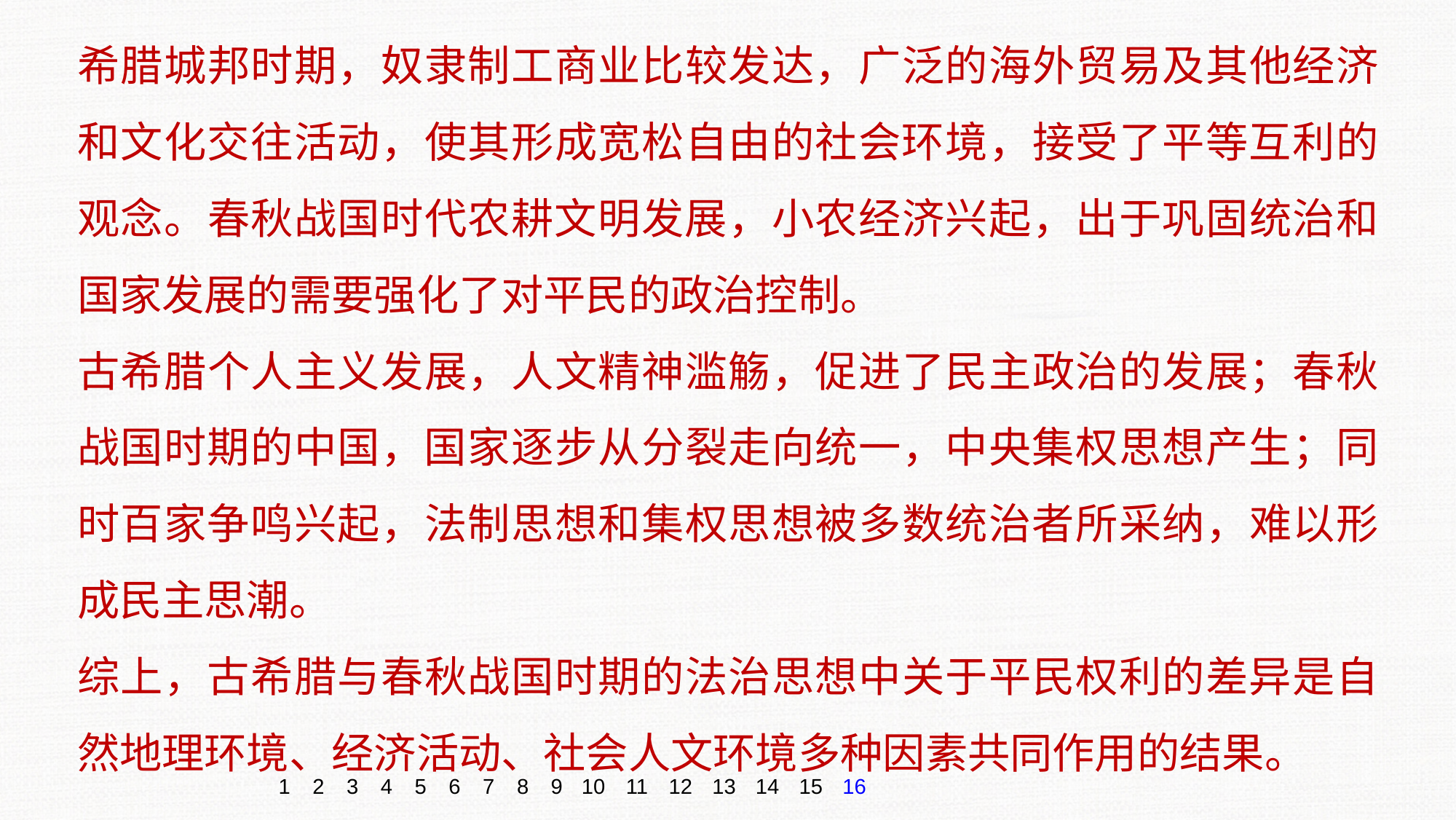

希腊城邦时期，奴隶制工商业比较发达，广泛的海外贸易及其他经济和文化交往活动，使其形成宽松自由的社会环境，接受了平等互利的观念。春秋战国时代农耕文明发展，小农经济兴起，出于巩固统治和国家发展的需要强化了对平民的政治控制。
古希腊个人主义发展，人文精神滥觞，促进了民主政治的发展；春秋战国时期的中国，国家逐步从分裂走向统一，中央集权思想产生；同时百家争鸣兴起，法制思想和集权思想被多数统治者所采纳，难以形成民主思潮。
综上，古希腊与春秋战国时期的法治思想中关于平民权利的差异是自然地理环境、经济活动、社会人文环境多种因素共同作用的结果。
1
2
3
4
5
6
7
8
9
10
11
12
13
14
15
16